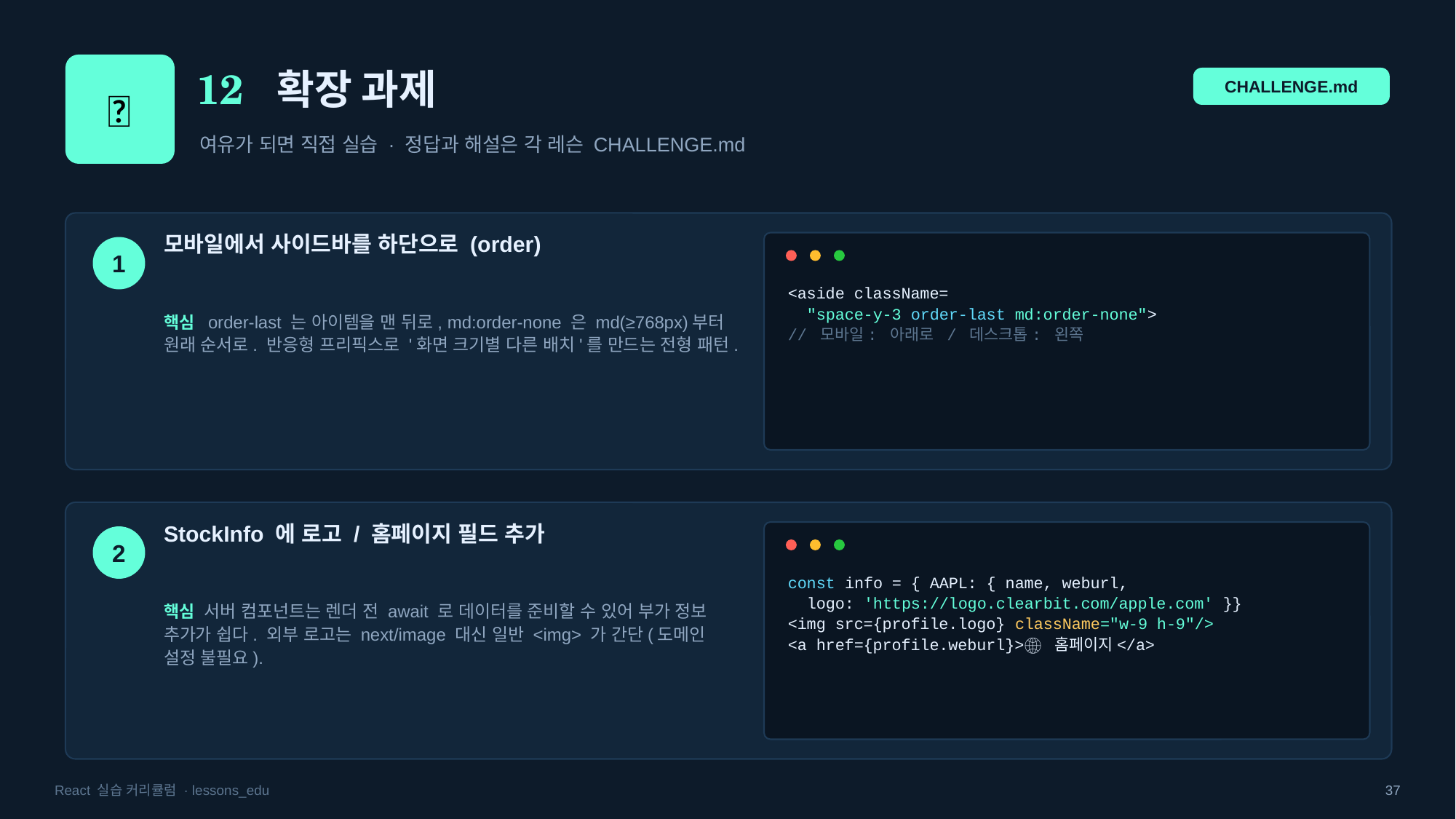

🧩
12  확장 과제
CHALLENGE.md
여유가 되면 직접 실습 · 정답과 해설은 각 레슨 CHALLENGE.md

모바일에서 사이드바를 하단으로 (order)

1

<aside className=
  "space-y-3 order-last md:order-none">
// 모바일: 아래로 / 데스크톱: 왼쪽
핵심  order-last 는 아이템을 맨 뒤로, md:order-none 은 md(≥768px)부터 원래 순서로. 반응형 프리픽스로 '화면 크기별 다른 배치'를 만드는 전형 패턴.

StockInfo 에 로고 / 홈페이지 필드 추가

2

const info = { AAPL: { name, weburl,
  logo: 'https://logo.clearbit.com/apple.com' }}
<img src={profile.logo} className="w-9 h-9"/>
<a href={profile.weburl}>🌐 홈페이지</a>
핵심  서버 컴포넌트는 렌더 전 await 로 데이터를 준비할 수 있어 부가 정보 추가가 쉽다. 외부 로고는 next/image 대신 일반 <img> 가 간단(도메인 설정 불필요).
React 실습 커리큘럼 · lessons_edu
37